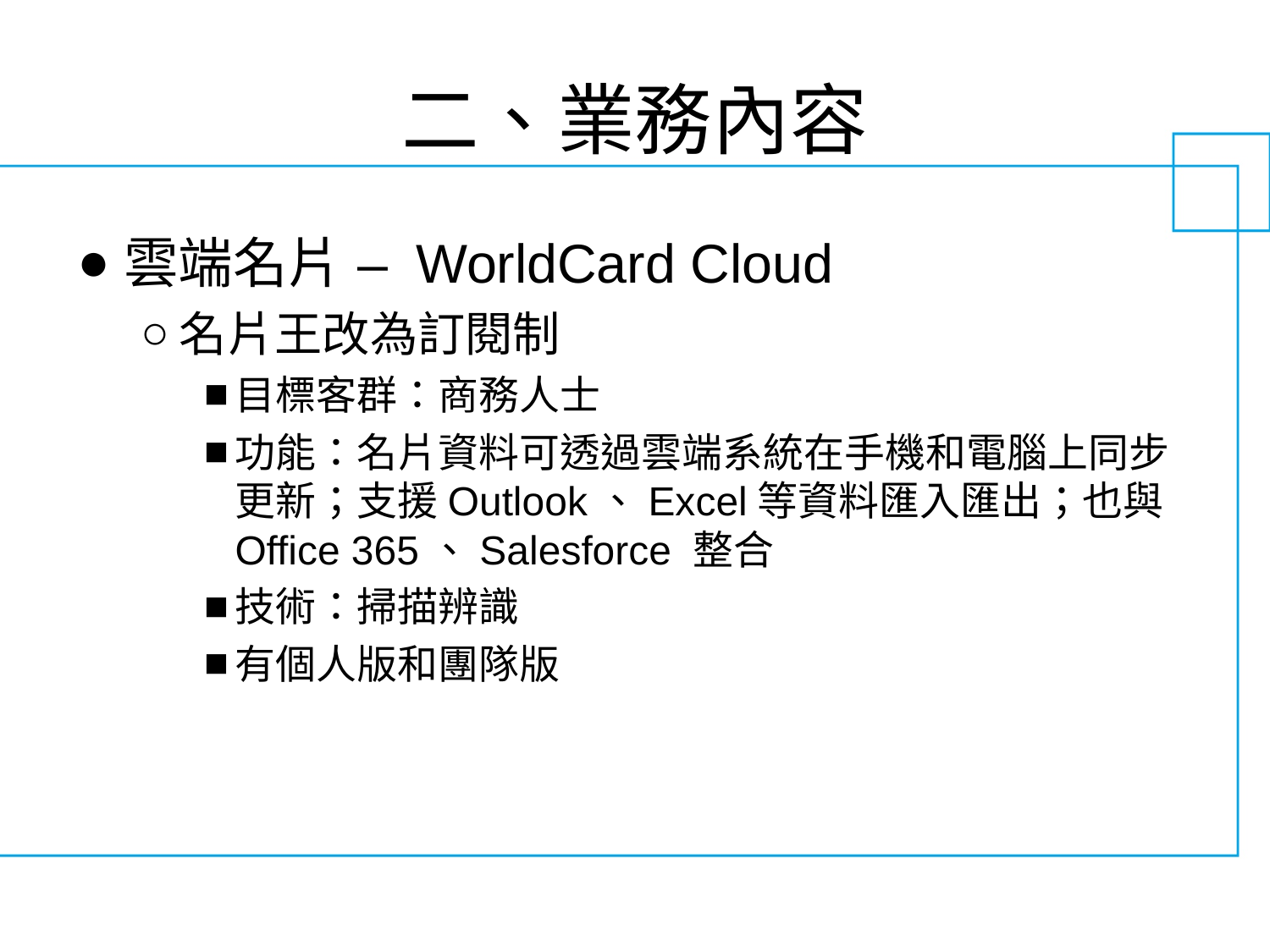

# 二、業務內容
雲端名片 – WorldCard Cloud
名片王改為訂閱制
目標客群：商務人士
功能：名片資料可透過雲端系統在手機和電腦上同步更新；支援Outlook、Excel等資料匯入匯出；也與Office 365、Salesforce 整合
技術：掃描辨識
有個人版和團隊版